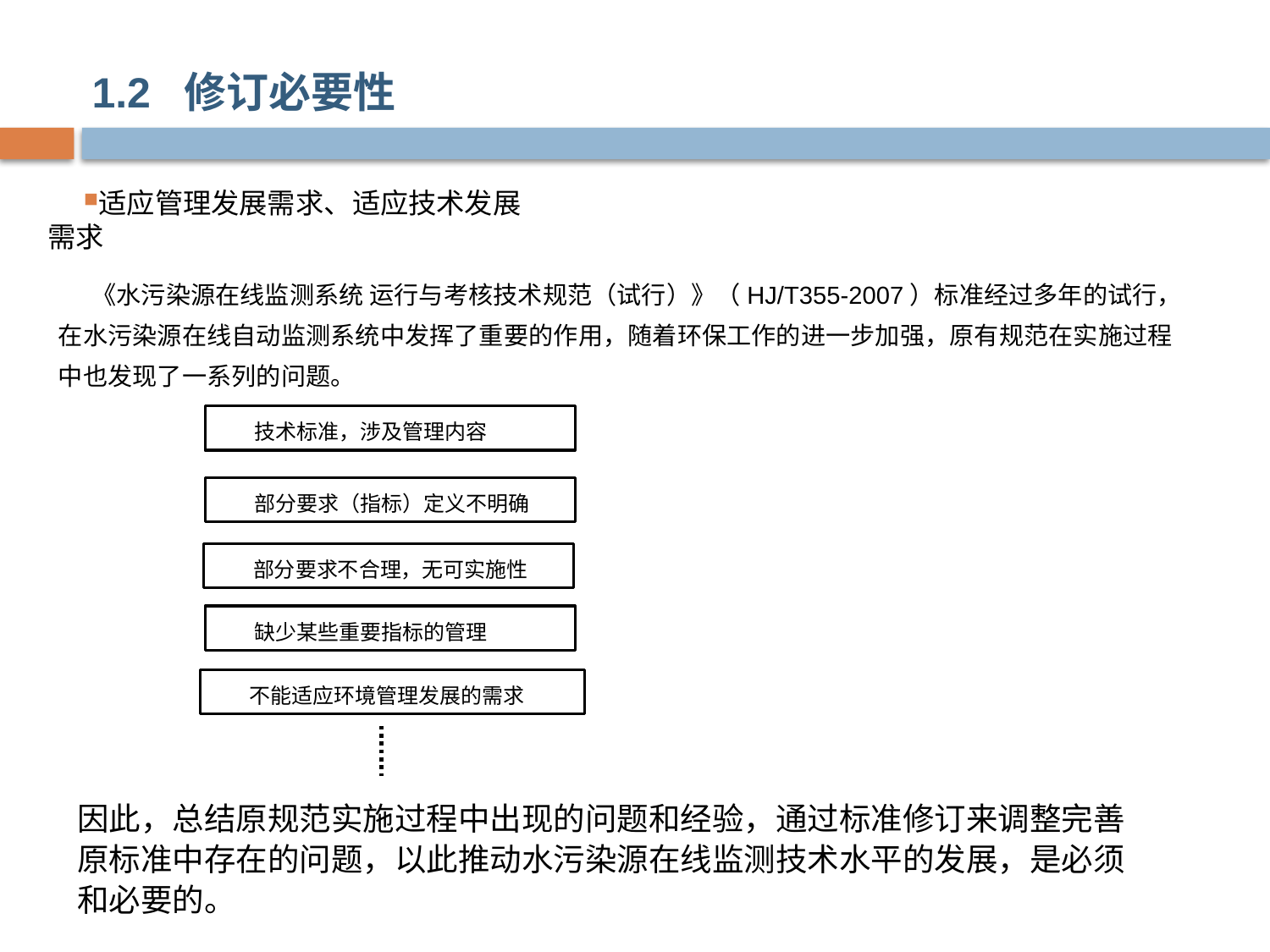

1.2  修订必要性
适应管理发展需求、适应技术发展需求
     《水污染源在线监测系统 运行与考核技术规范（试行）》（HJ/T355-2007）标准经过多年的试行，在水污染源在线自动监测系统中发挥了重要的作用，随着环保工作的进一步加强，原有规范在实施过程中也发现了一系列的问题。
技术标准，涉及管理内容
部分要求（指标）定义不明确
部分要求不合理，无可实施性
缺少某些重要指标的管理
不能适应环境管理发展的需求
因此，总结原规范实施过程中出现的问题和经验，通过标准修订来调整完善原标准中存在的问题，以此推动水污染源在线监测技术水平的发展，是必须和必要的。
5